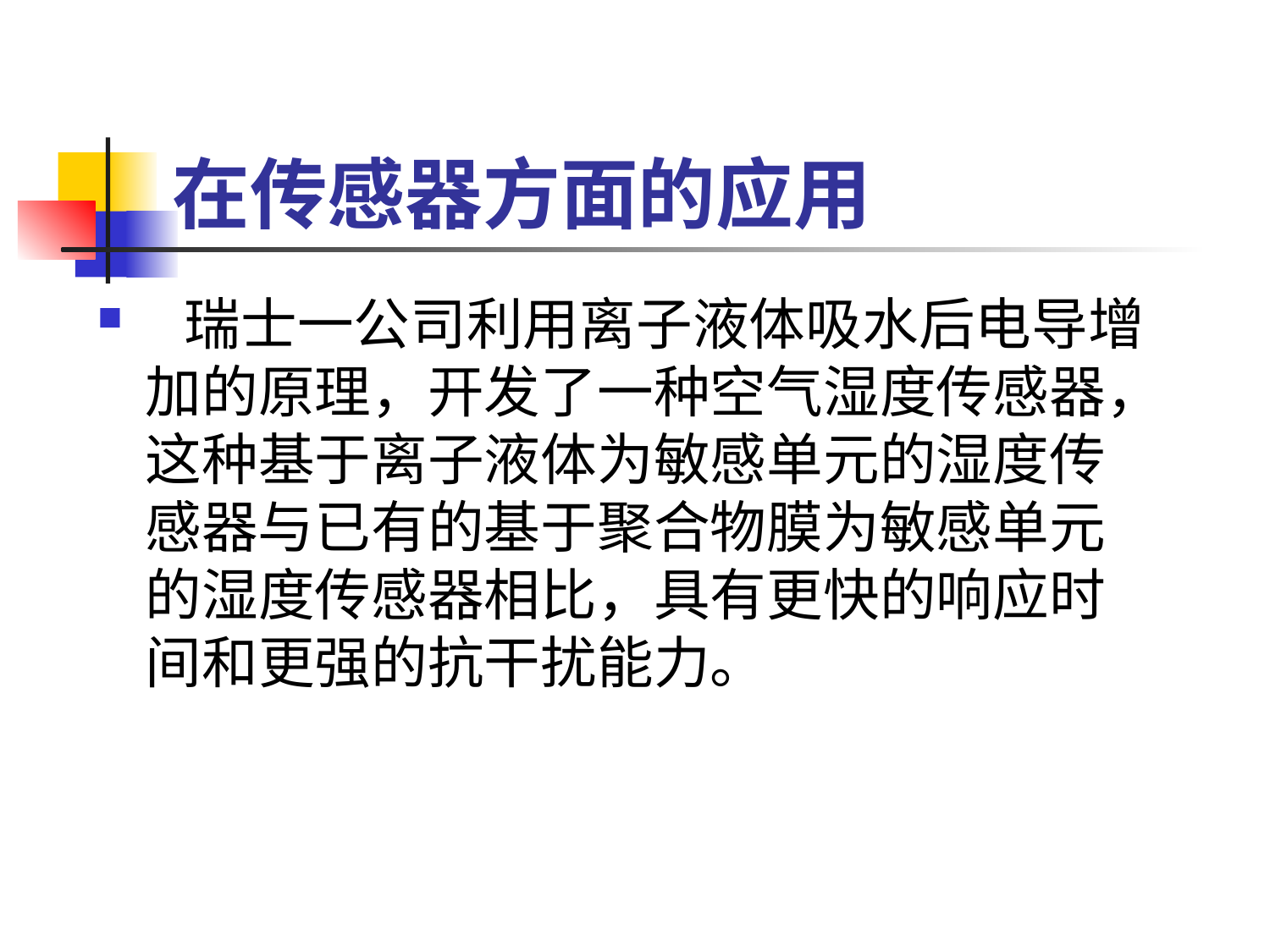

# 在传感器方面的应用
  瑞士一公司利用离子液体吸水后电导增加的原理，开发了一种空气湿度传感器，这种基于离子液体为敏感单元的湿度传感器与已有的基于聚合物膜为敏感单元的湿度传感器相比，具有更快的响应时间和更强的抗干扰能力。